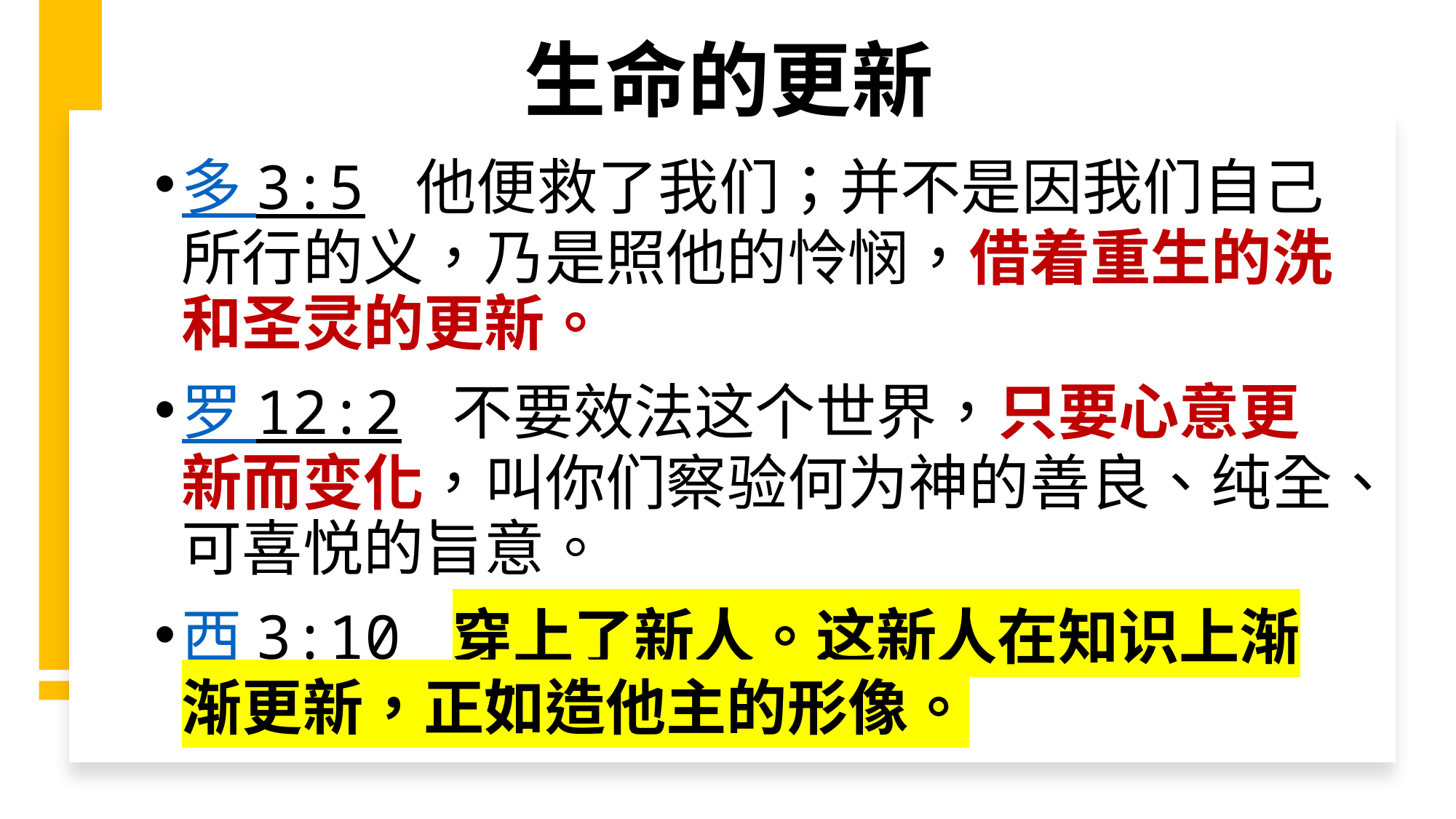

# 生命的更新

多 3:5 他便救了我们；并不是因我们自己所行的义，乃是照他的怜悯，借着重生的洗和圣灵的更新。
罗 12:2 不要效法这个世界，只要心意更新而变化，叫你们察验何为神的善良、纯全、可喜悦的旨意。
西 3:10 穿上了新人。这新人在知识上渐渐更新，正如造他主的形像。